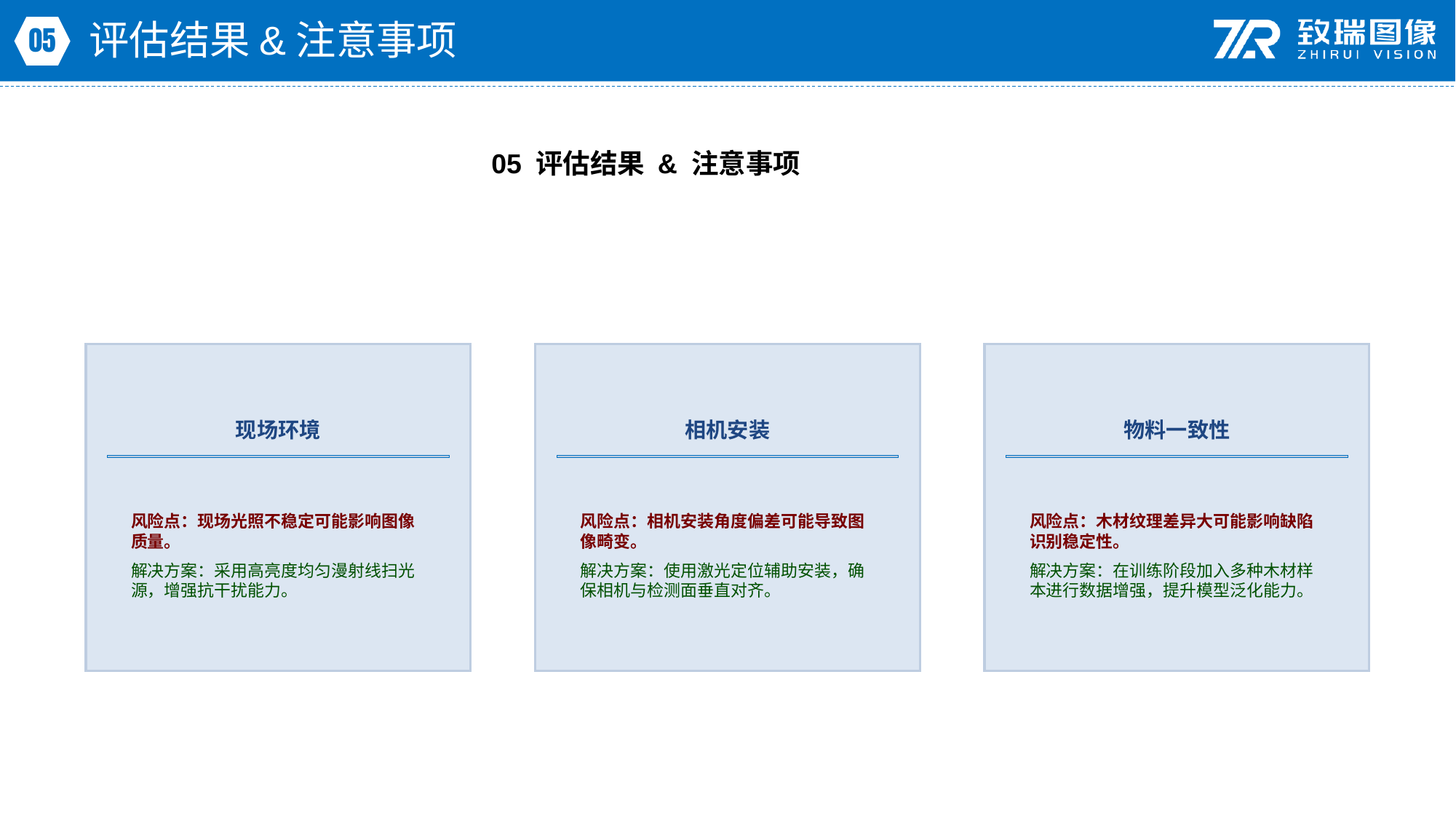

评估结果&注意事项
05

05 评估结果 & 注意事项

现场环境

相机安装

物料一致性

风险点：现场光照不稳定可能影响图像质量。
解决方案：采用高亮度均匀漫射线扫光源，增强抗干扰能力。

风险点：相机安装角度偏差可能导致图像畸变。
解决方案：使用激光定位辅助安装，确保相机与检测面垂直对齐。

风险点：木材纹理差异大可能影响缺陷识别稳定性。
解决方案：在训练阶段加入多种木材样本进行数据增强，提升模型泛化能力。